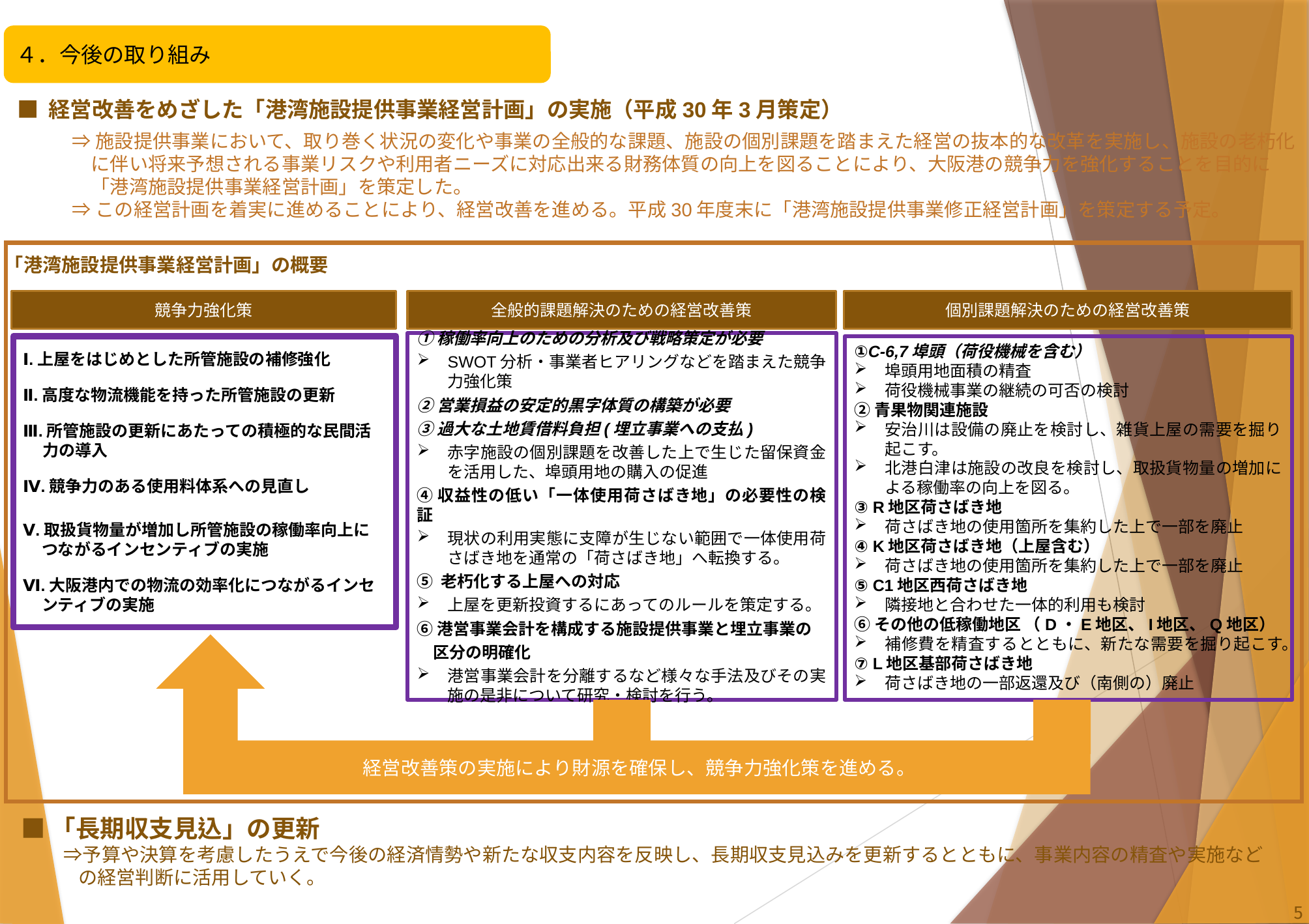

４．今後の取り組み

■ 経営改善をめざした「港湾施設提供事業経営計画」の実施（平成30年3月策定）
⇒施設提供事業において、取り巻く状況の変化や事業の全般的な課題、施設の個別課題を踏まえた経営の抜本的な改革を実施し、施設の老朽化
　に伴い将来予想される事業リスクや利用者ニーズに対応出来る財務体質の向上を図ることにより、大阪港の競争力を強化することを目的に
　「港湾施設提供事業経営計画」を策定した。
⇒この経営計画を着実に進めることにより、経営改善を進める。平成30年度末に「港湾施設提供事業修正経営計画」を策定する予定。

「港湾施設提供事業経営計画」の概要
競争力強化策
全般的課題解決のための経営改善策
個別課題解決のための経営改善策
経営改善策の実施により財源を確保し、競争力強化策を進める。
①稼働率向上のための分析及び戦略策定が必要
SWOT分析・事業者ヒアリングなどを踏まえた競争力強化策
②営業損益の安定的黒字体質の構築が必要
③過大な土地賃借料負担(埋立事業への支払)
赤字施設の個別課題を改善した上で生じた留保資金を活用した、埠頭用地の購入の促進
④収益性の低い「一体使用荷さばき地」の必要性の検証
現状の利用実態に支障が生じない範囲で一体使用荷さばき地を通常の「荷さばき地」へ転換する。
⑤ 老朽化する上屋への対応
上屋を更新投資するにあってのルールを策定する。
⑥港営事業会計を構成する施設提供事業と埋立事業の
　区分の明確化
港営事業会計を分離するなど様々な手法及びその実施の是非について研究・検討を行う。
Ⅰ.上屋をはじめとした所管施設の補修強化
Ⅱ.高度な物流機能を持った所管施設の更新
Ⅲ.所管施設の更新にあたっての積極的な民間活
　 力の導入
Ⅳ.競争力のある使用料体系への見直し

Ⅴ.取扱貨物量が増加し所管施設の稼働率向上に
    つながるインセンティブの実施
Ⅵ.大阪港内での物流の効率化につながるインセ
    ンティブの実施
①C-6,7埠頭（荷役機械を含む）
埠頭用地面積の精査
荷役機械事業の継続の可否の検討
②青果物関連施設
安治川は設備の廃止を検討し、雑貨上屋の需要を掘り起こす。
北港白津は施設の改良を検討し、取扱貨物量の増加による稼働率の向上を図る。
③ R地区荷さばき地
荷さばき地の使用箇所を集約した上で一部を廃止
④ K地区荷さばき地（上屋含む）
荷さばき地の使用箇所を集約した上で一部を廃止
⑤ C1地区西荷さばき地
隣接地と合わせた一体的利用も検討
⑥その他の低稼働地区 （D・E地区、I地区、Q地区）
補修費を精査するとともに、新たな需要を掘り起こす。
⑦ L地区基部荷さばき地
荷さばき地の一部返還及び（南側の）廃止

■「長期収支見込」の更新
　　 ⇒予算や決算を考慮したうえで今後の経済情勢や新たな収支内容を反映し、長期収支見込みを更新するとともに、事業内容の精査や実施など
　　　の経営判断に活用していく。

5